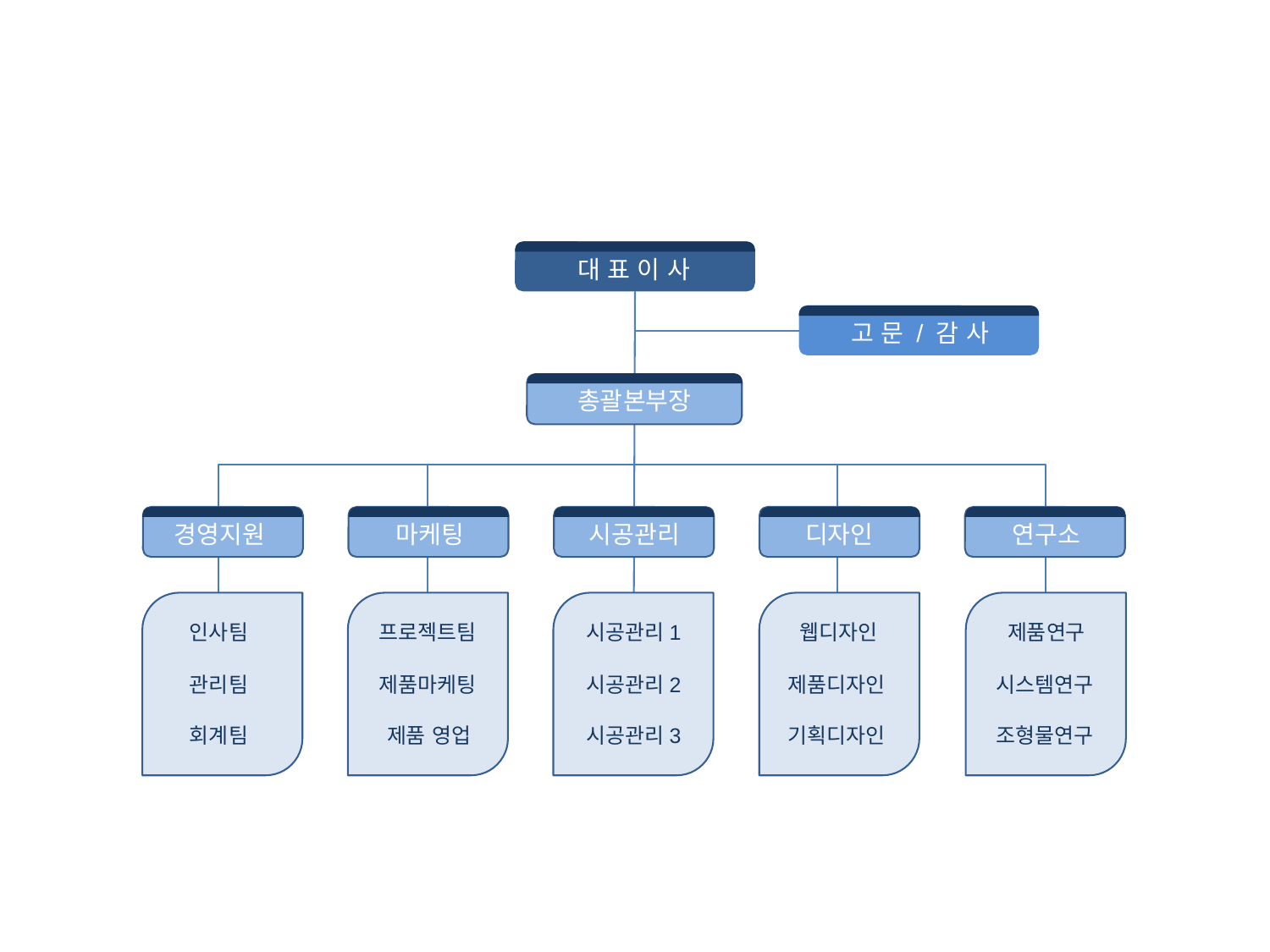

대 표 이 사

고 문 / 감 사

총괄본부장

경영지원
마케팅
시공관리
디자인
연구소

인사팀
프로젝트팀
시공관리1
웹디자인
제품연구
관리팀
제품마케팅
시공관리2
제품디자인
시스템연구
회계팀
제품 영업
시공관리3
기획디자인
조형물연구